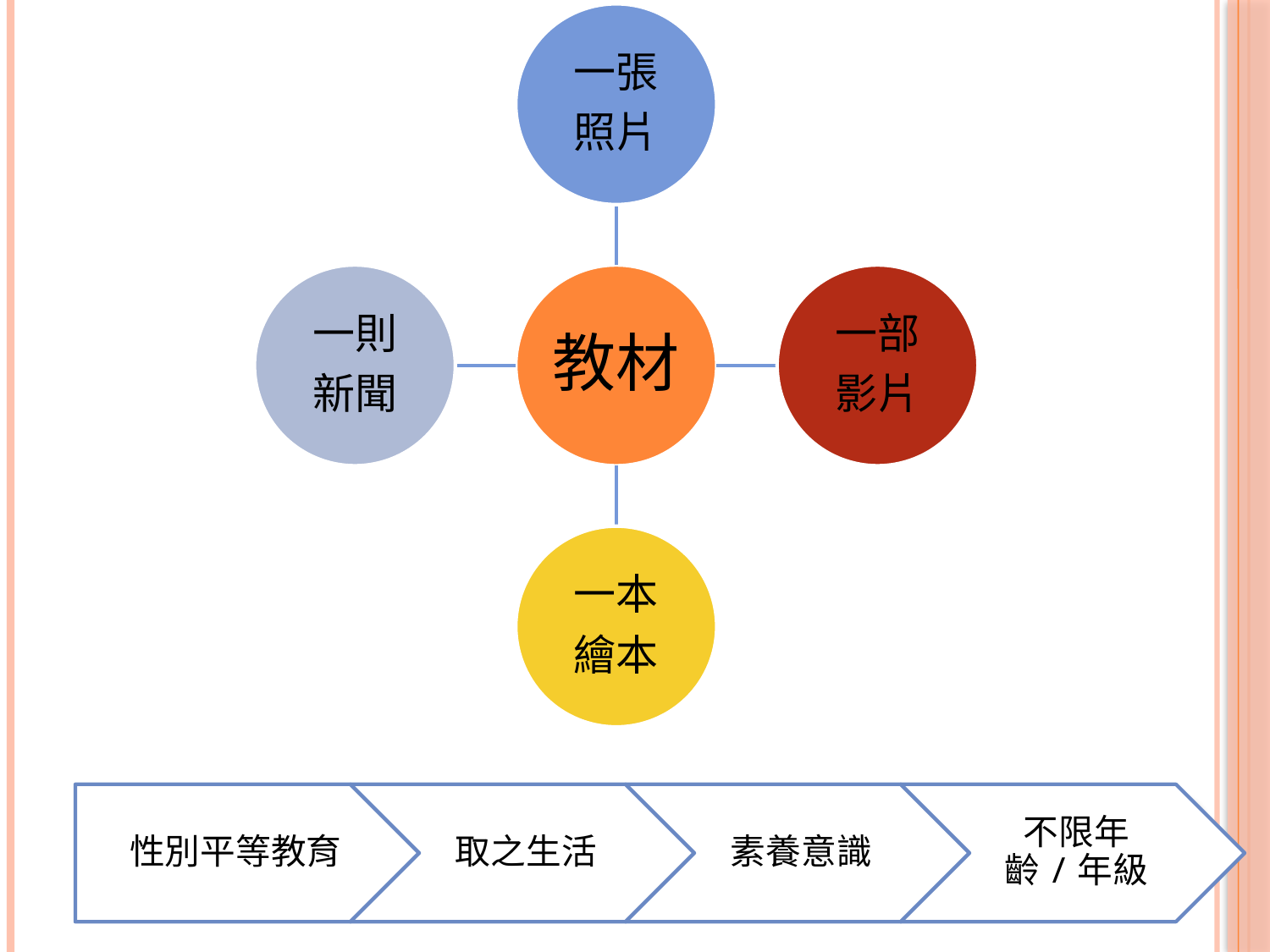

教材

一張
照片

一部
影片

一本
繪本

一則
新聞
性別平等教育
取之生活
素養意識
不限年齡/年級